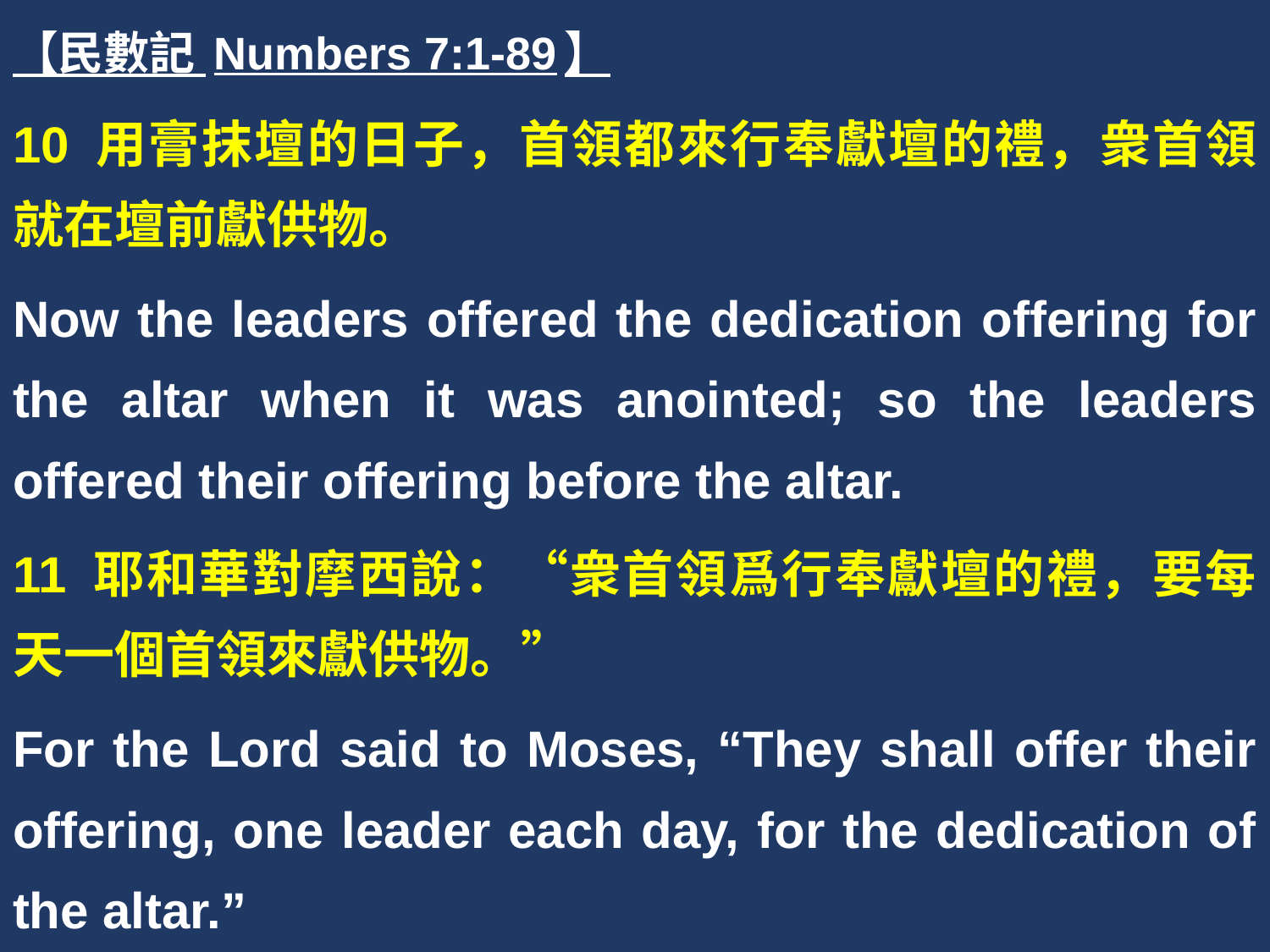

【民數記 Numbers 7:1-89】
10 用膏抹壇的日子，首領都來行奉獻壇的禮，衆首領就在壇前獻供物。
Now the leaders offered the dedication offering for the altar when it was anointed; so the leaders offered their offering before the altar.
11 耶和華對摩西說：“衆首領爲行奉獻壇的禮，要每天一個首領來獻供物。”
For the Lord said to Moses, “They shall offer their offering, one leader each day, for the dedication of the altar.”